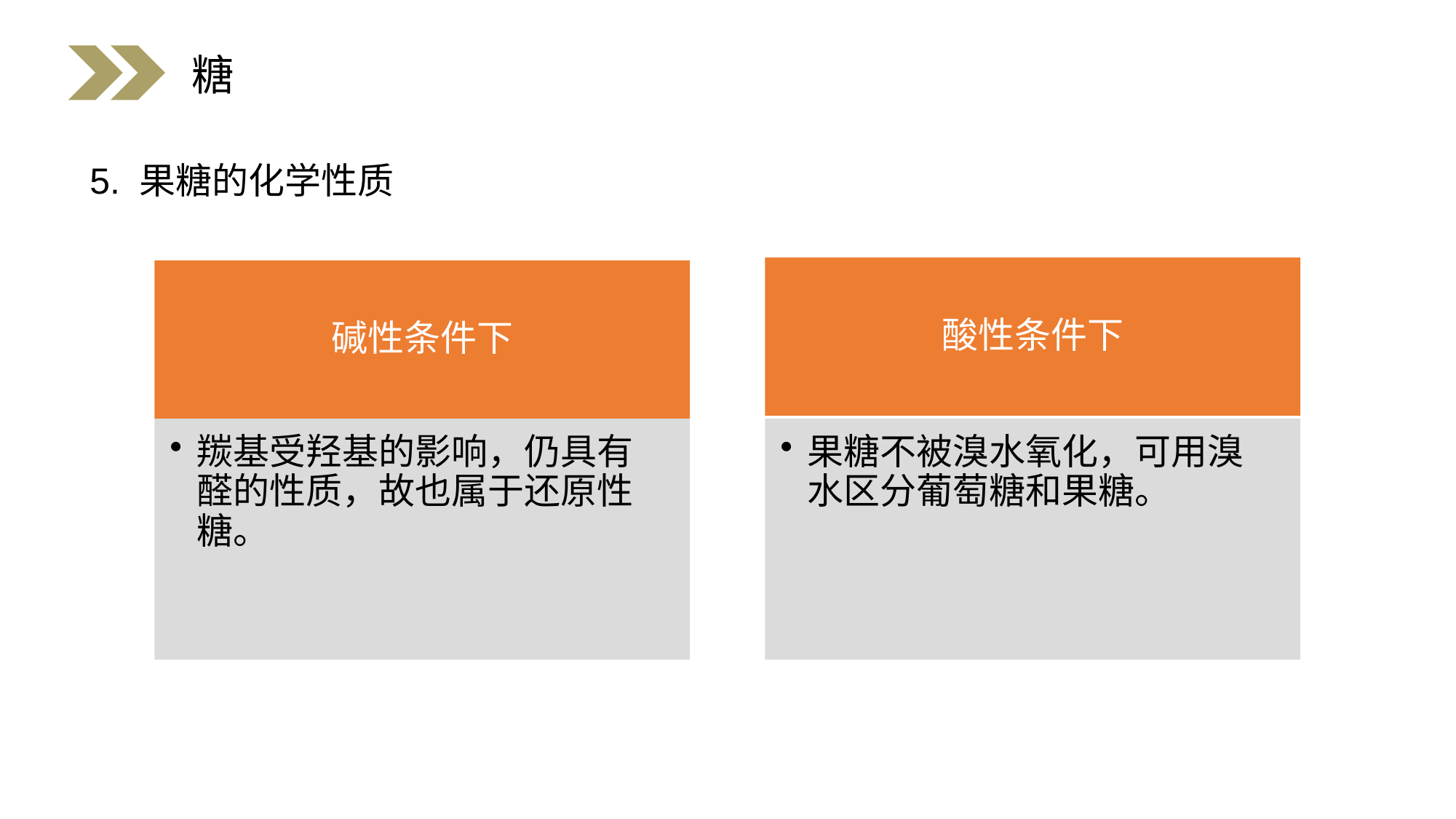

糖
5. 果糖的化学性质
碱性条件下
羰基受羟基的影响，仍具有醛的性质，故也属于还原性糖。
酸性条件下
果糖不被溴水氧化，可用溴水区分葡萄糖和果糖。